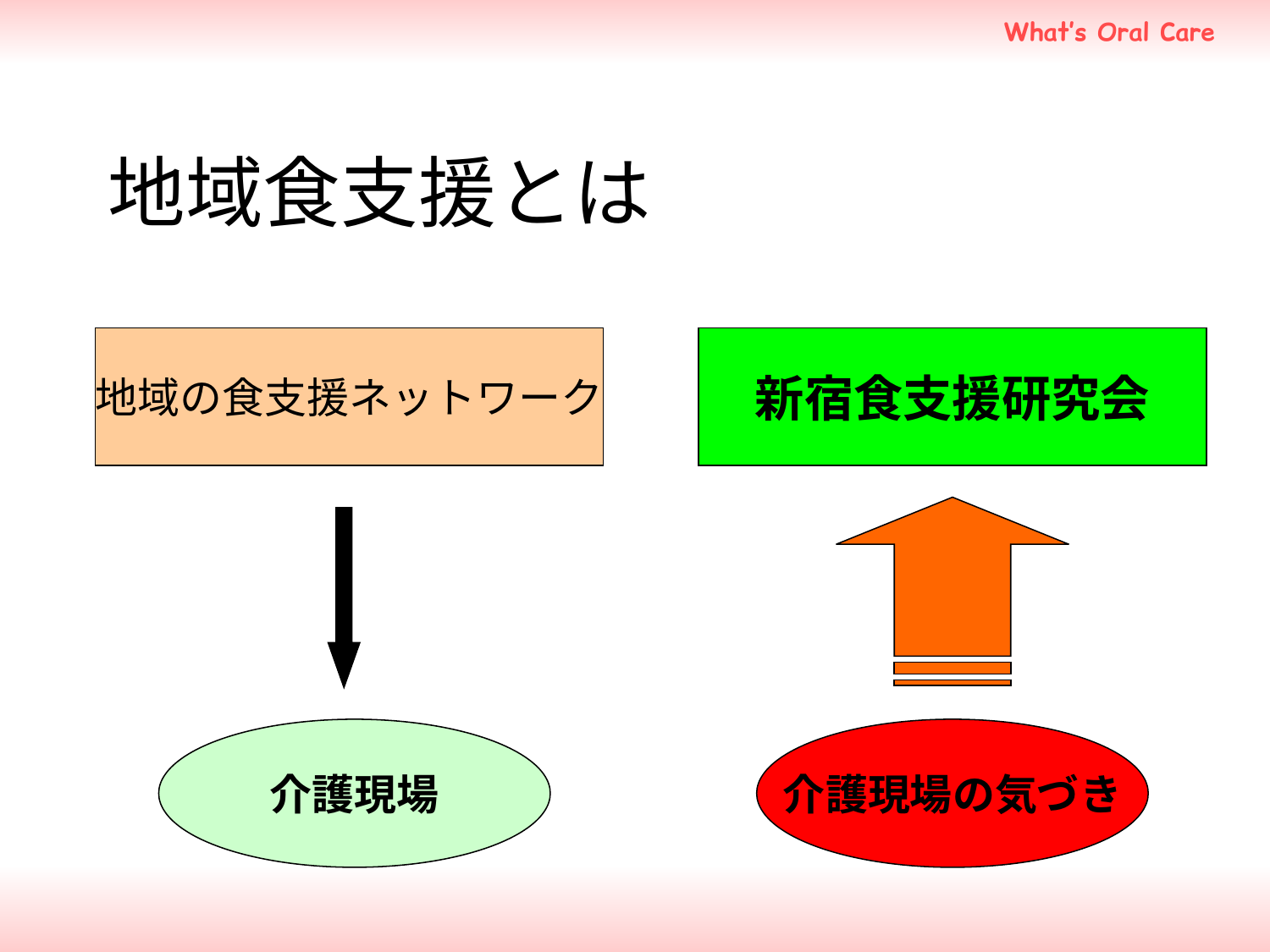

# 地域食支援とは
地域の食支援ネットワーク
新宿食支援研究会
介護現場の気づき

介護現場